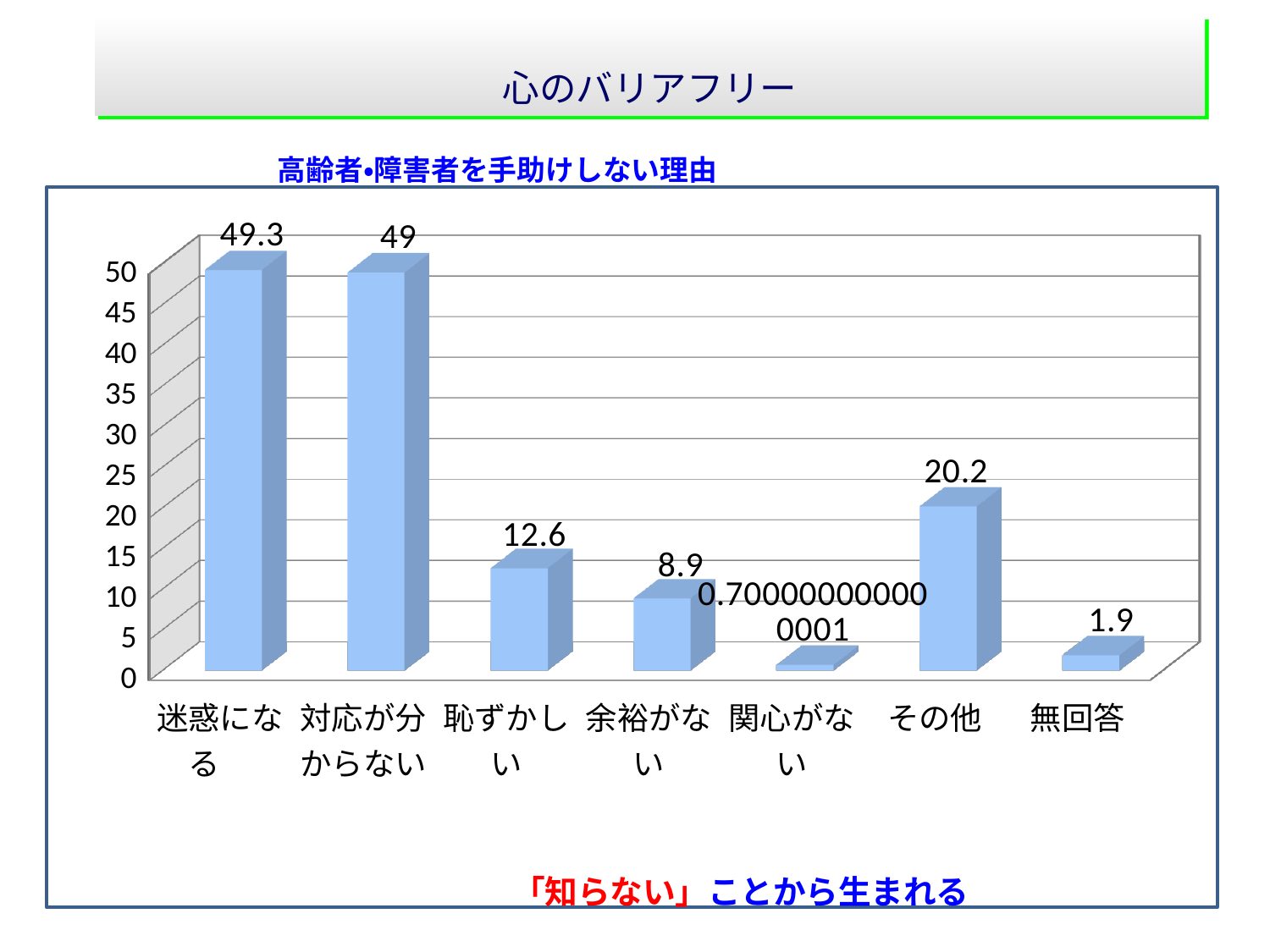

心のバリアフリー
高齢者・障害者を手助けしない理由

[unsupported chart]

「知らない」ことから生まれる